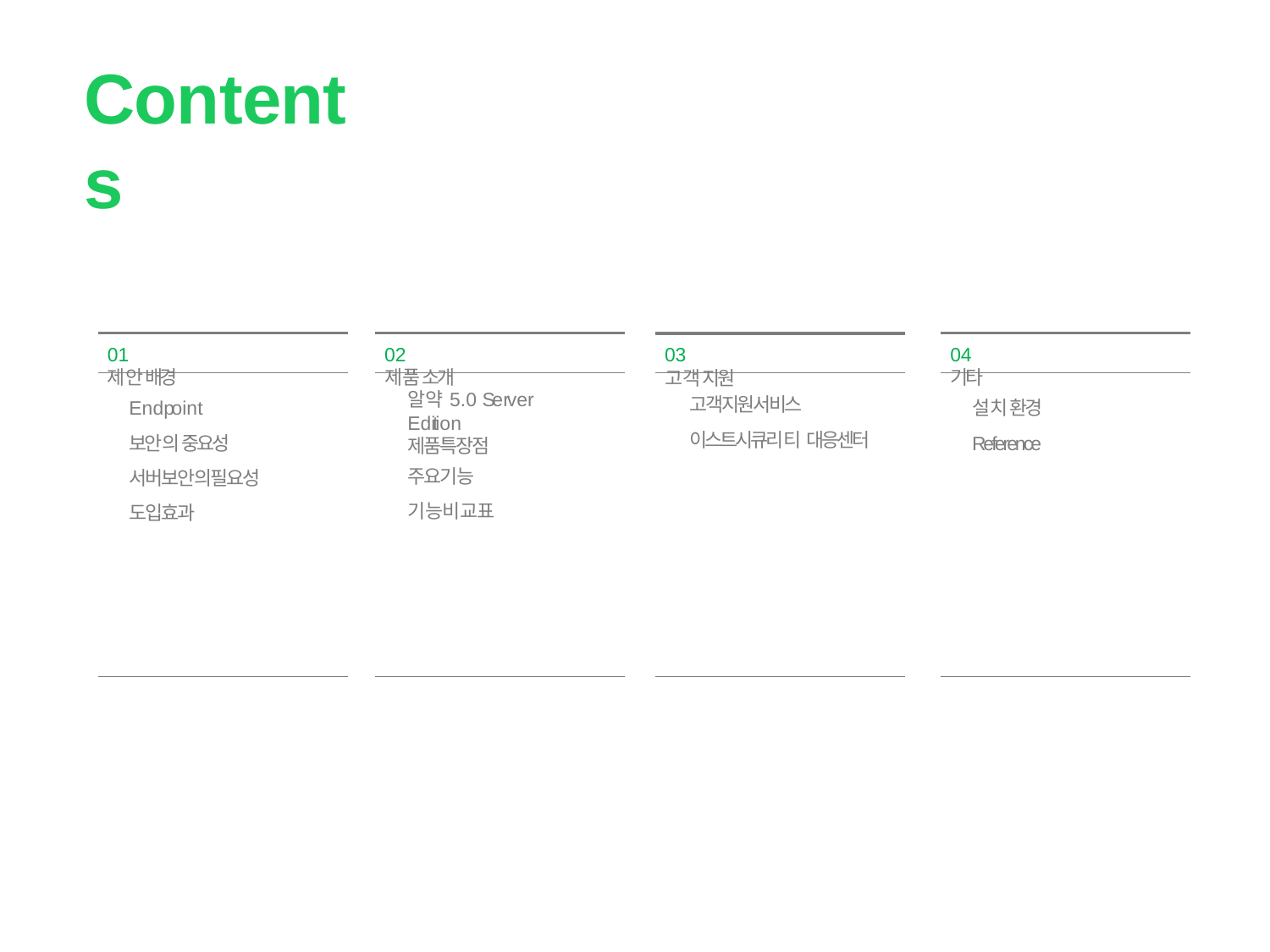

# Contents

01 제안배경
02 제품소개
04 기타
03 고객지원

고객지원서비스  이스트시큐리티 대응센터
Endpoint 보안의중요성  서버보안의필요성  도입효과
설치환경  Reference
알약5.0 Server Edition  제품특장점
주요기능
기능비교표